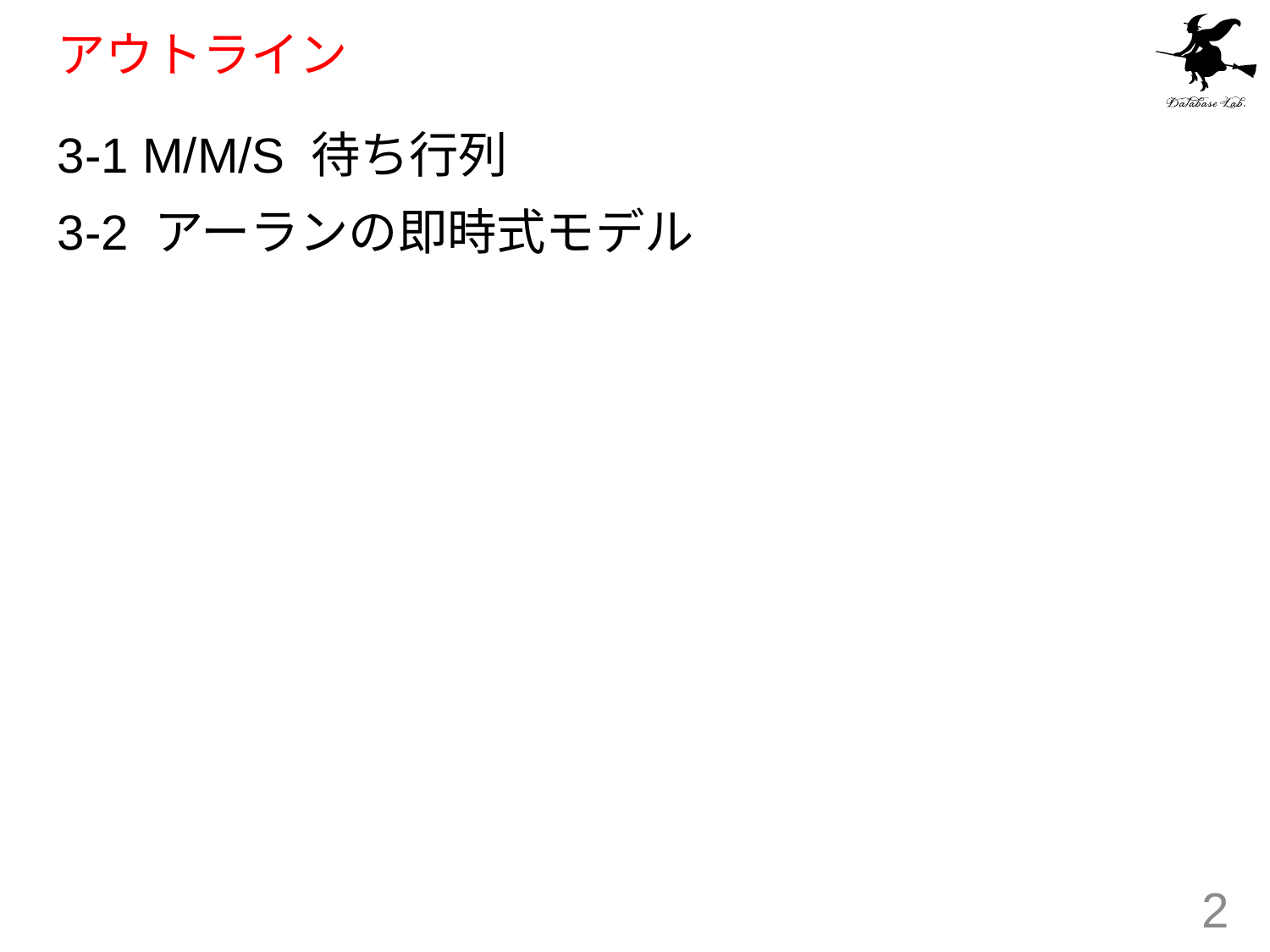

# アウトライン
3-1 M/M/S 待ち行列
3-2 アーランの即時式モデル
2